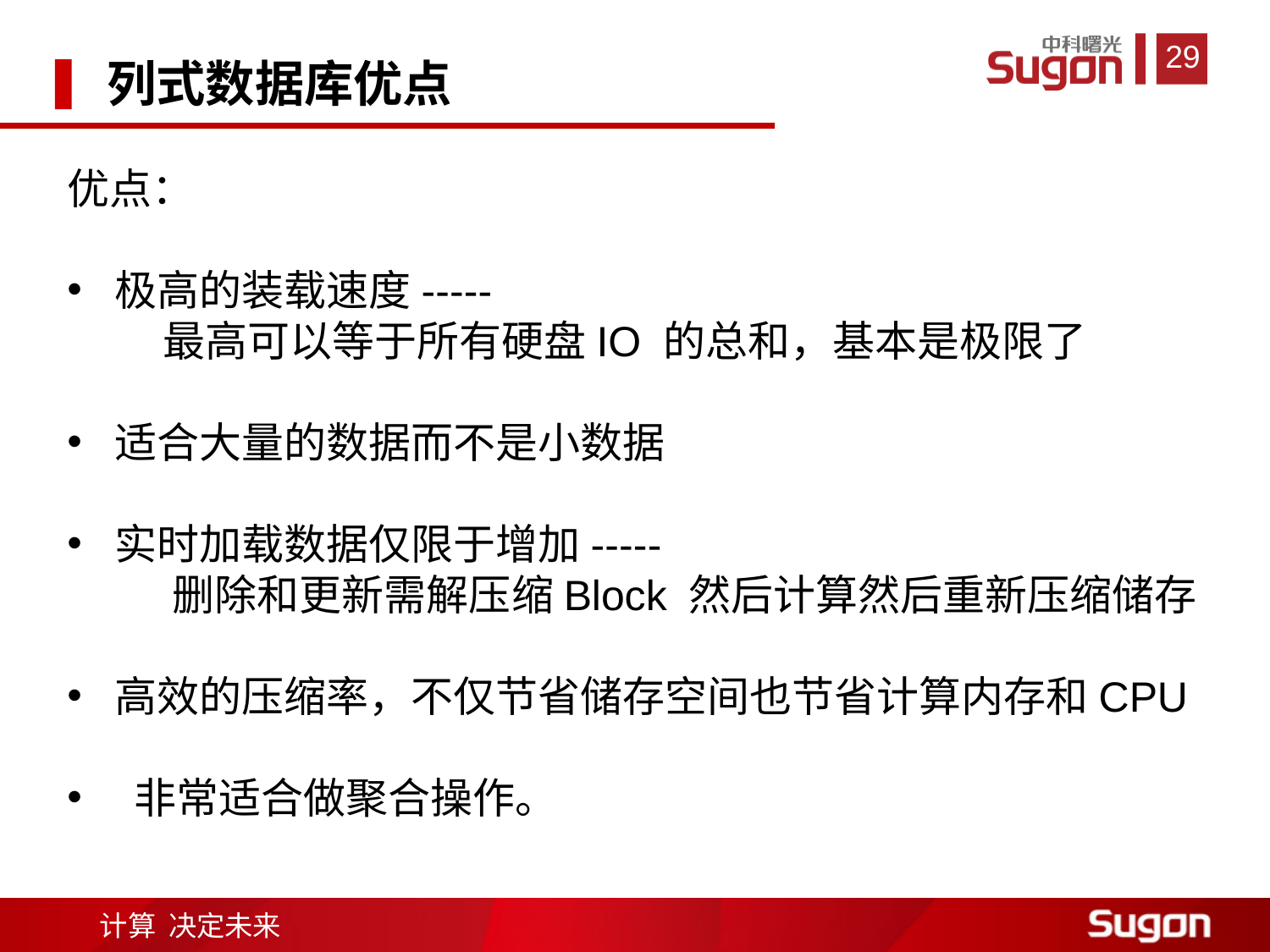

列式数据库优点

优点：

极高的装载速度-----
         最高可以等于所有硬盘IO 的总和，基本是极限了

适合大量的数据而不是小数据

实时加载数据仅限于增加-----
          删除和更新需解压缩Block 然后计算然后重新压缩储存

高效的压缩率，不仅节省储存空间也节省计算内存和CPU

 非常适合做聚合操作。